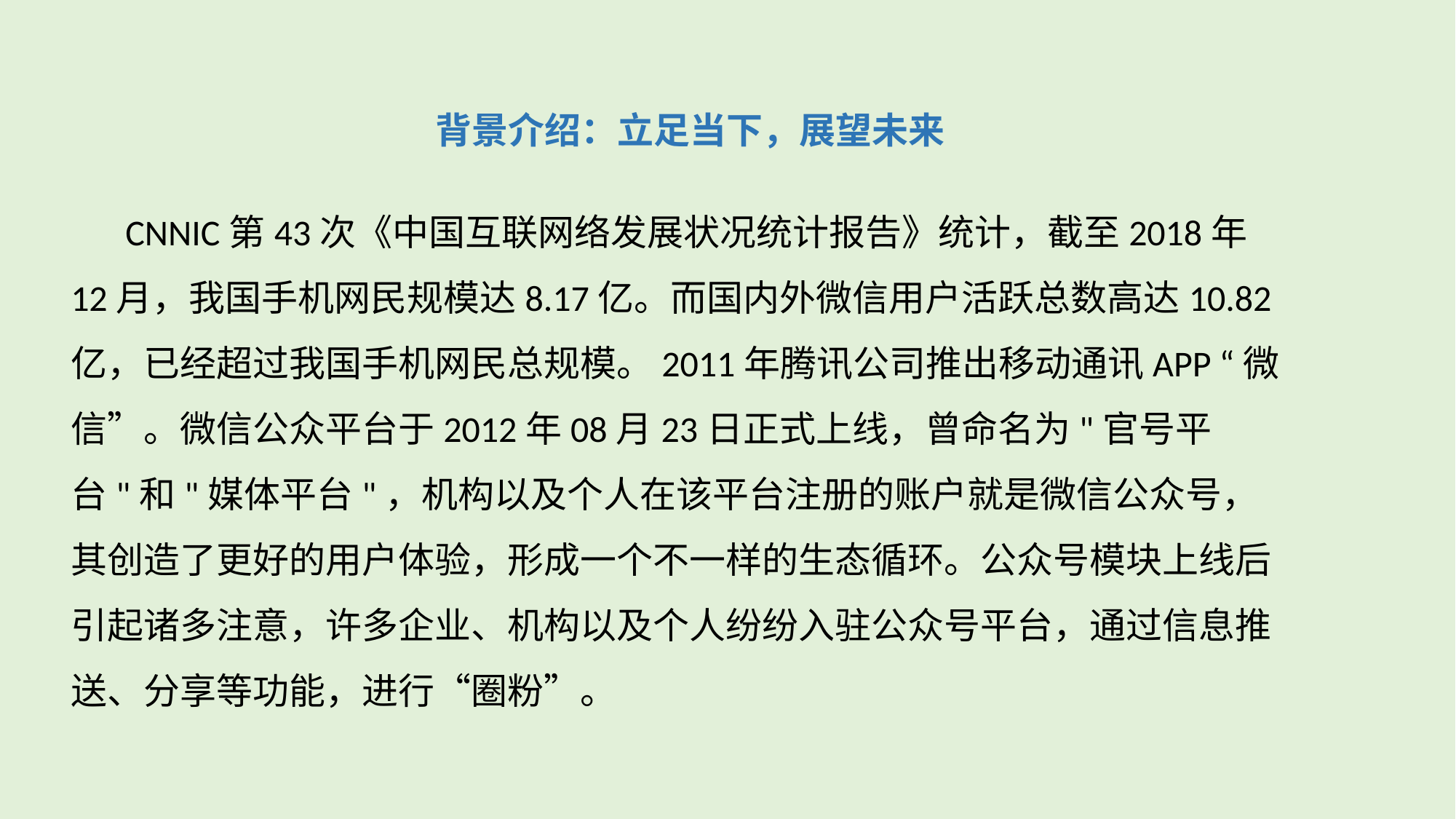

背景介绍：立足当下，展望未来
CNNIC第43次《中国互联网络发展状况统计报告》统计，截至2018年12月，我国手机网民规模达8.17亿。而国内外微信用户活跃总数高达10.82亿，已经超过我国手机网民总规模。2011年腾讯公司推出移动通讯APP “微信”。微信公众平台于2012年08月23日正式上线，曾命名为"官号平台"和"媒体平台"，机构以及个人在该平台注册的账户就是微信公众号，其创造了更好的用户体验，形成一个不一样的生态循环。公众号模块上线后引起诸多注意，许多企业、机构以及个人纷纷入驻公众号平台，通过信息推送、分享等功能，进行“圈粉”。